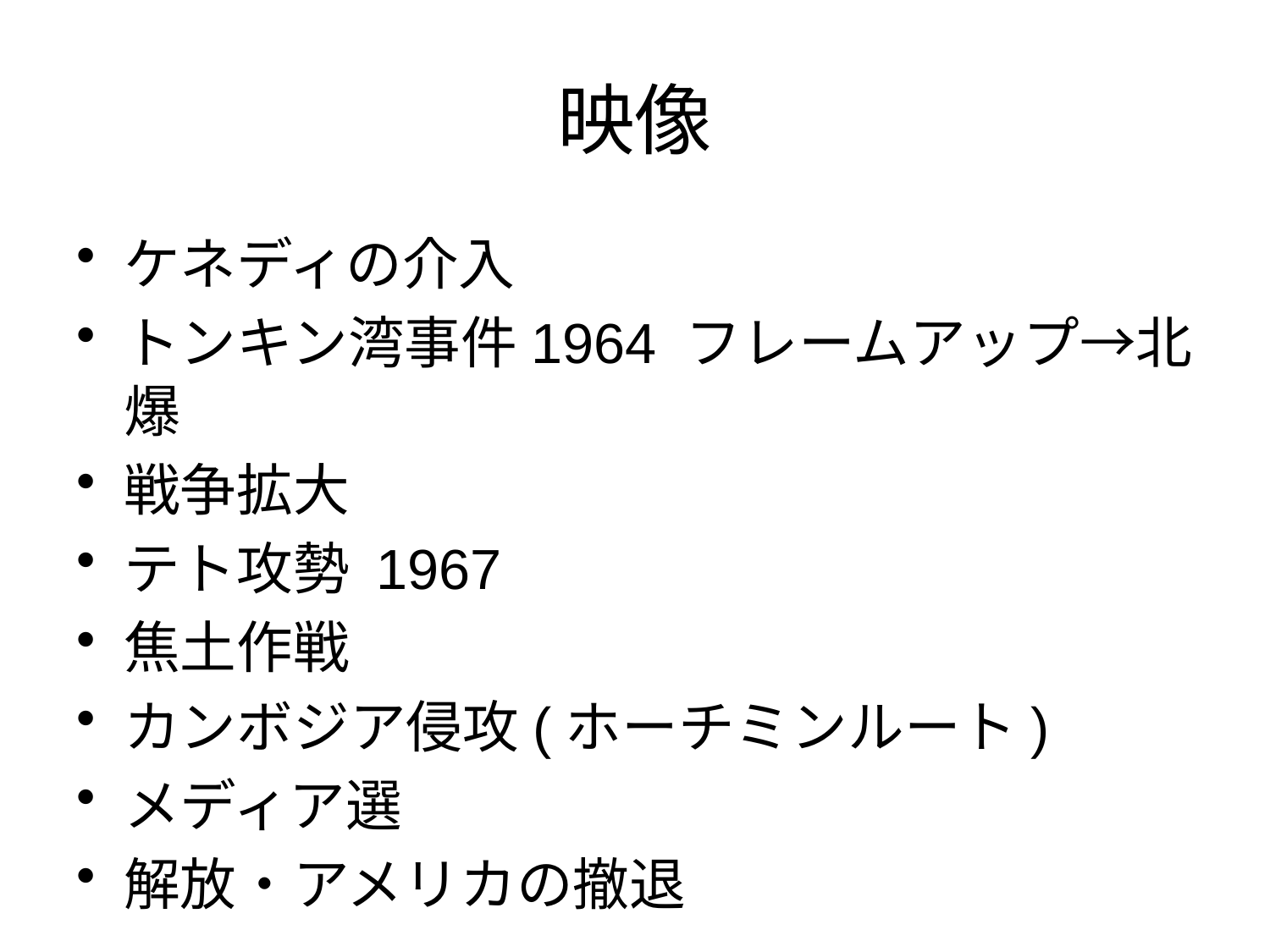

# 映像
ケネディの介入
トンキン湾事件1964 フレームアップ→北爆
戦争拡大
テト攻勢 1967
焦土作戦
カンボジア侵攻(ホーチミンルート)
メディア選
解放・アメリカの撤退